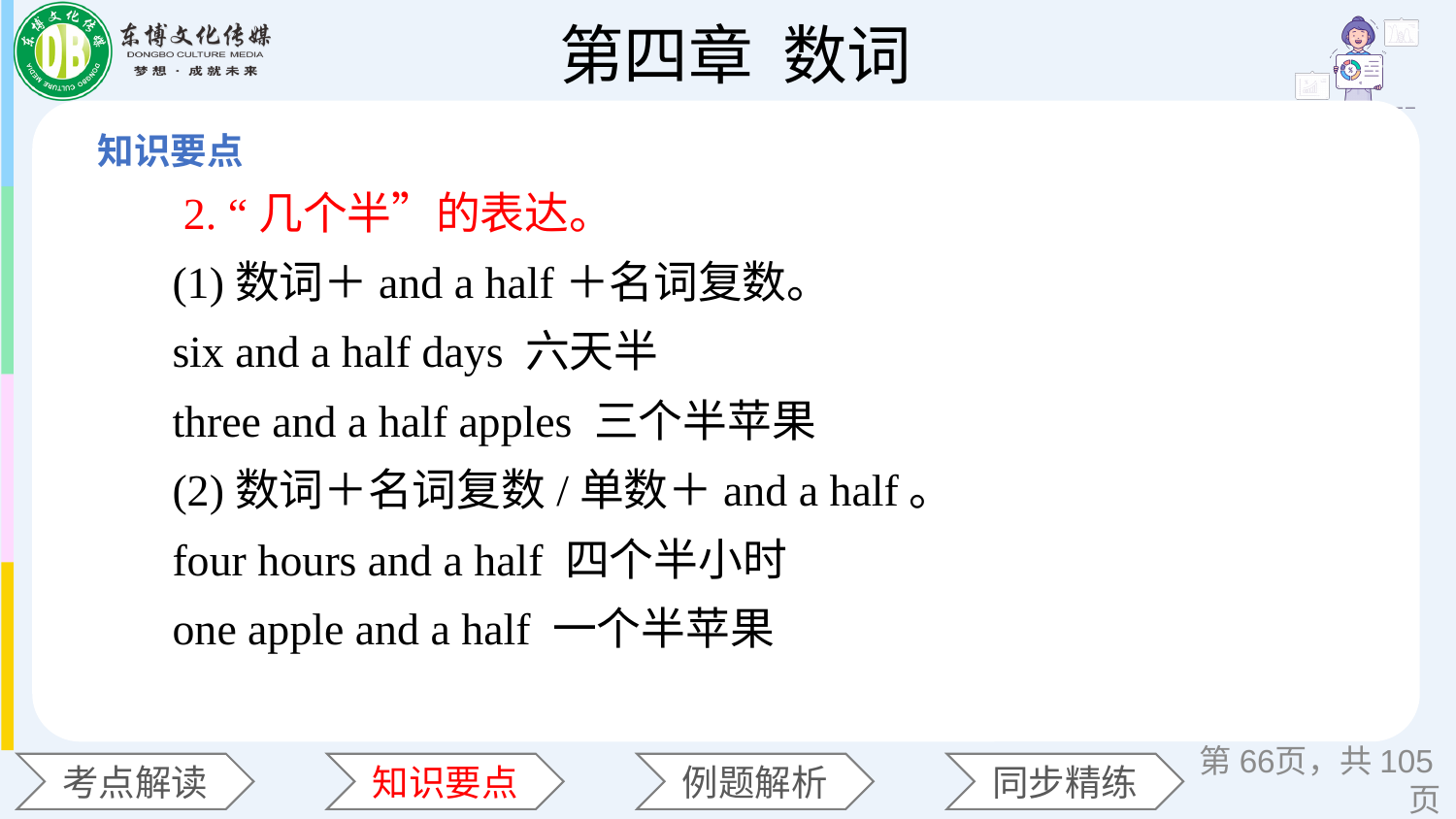

2. “几个半”的表达。
        (1)数词＋and a half＋名词复数。
        six and a half days 六天半
        three and a half apples 三个半苹果
        (2)数词＋名词复数/单数＋and a half。
        four hours and a half 四个半小时
        one apple and a half 一个半苹果
第66页，共105页